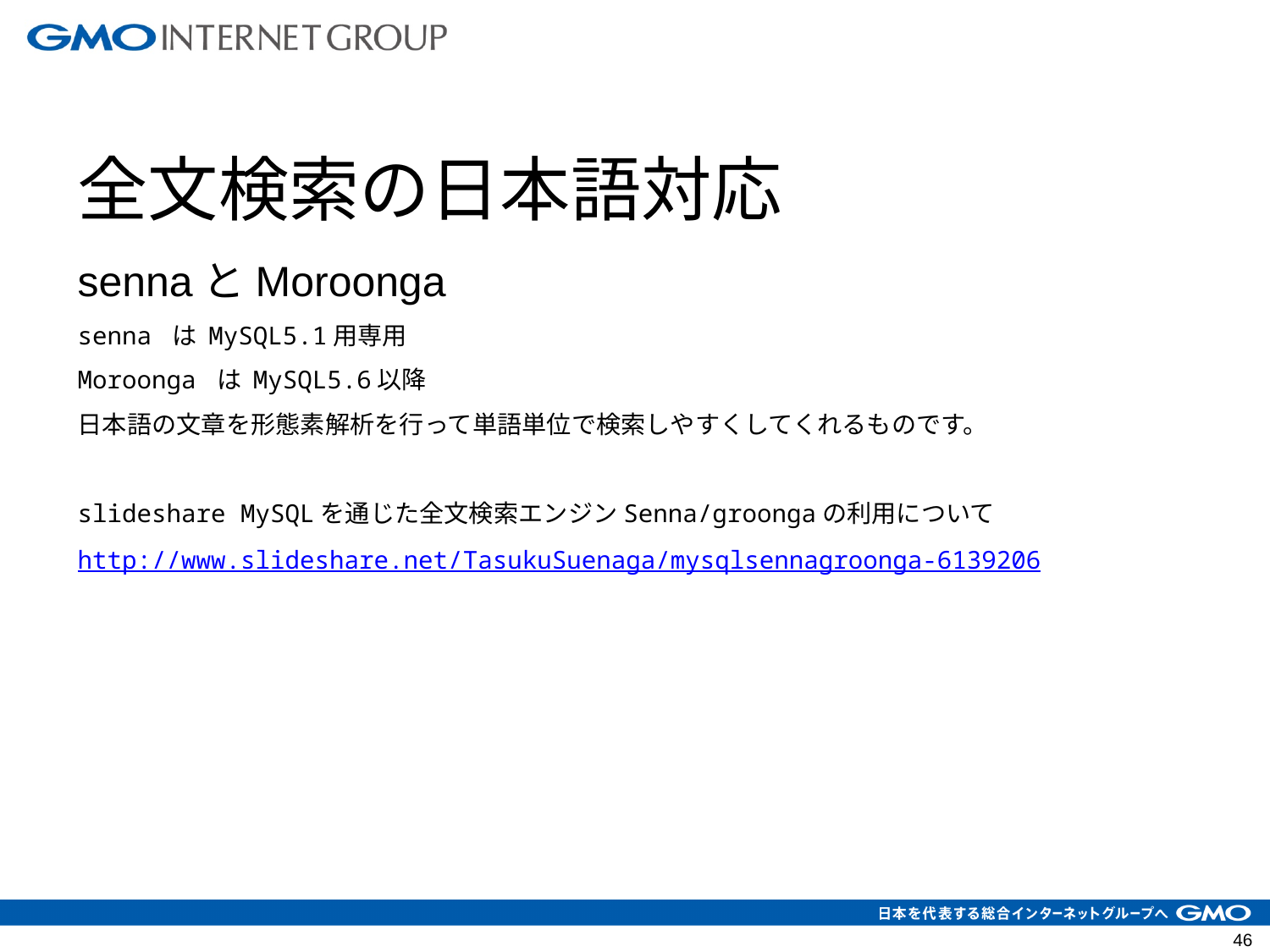

全文検索の日本語対応
sennaとMoroonga
senna は MySQL5.1用専用
Moroonga は MySQL5.6以降
日本語の文章を形態素解析を行って単語単位で検索しやすくしてくれるものです。

slideshare MySQLを通じた全文検索エンジンSenna/groongaの利用について
http://www.slideshare.net/TasukuSuenaga/mysqlsennagroonga-6139206